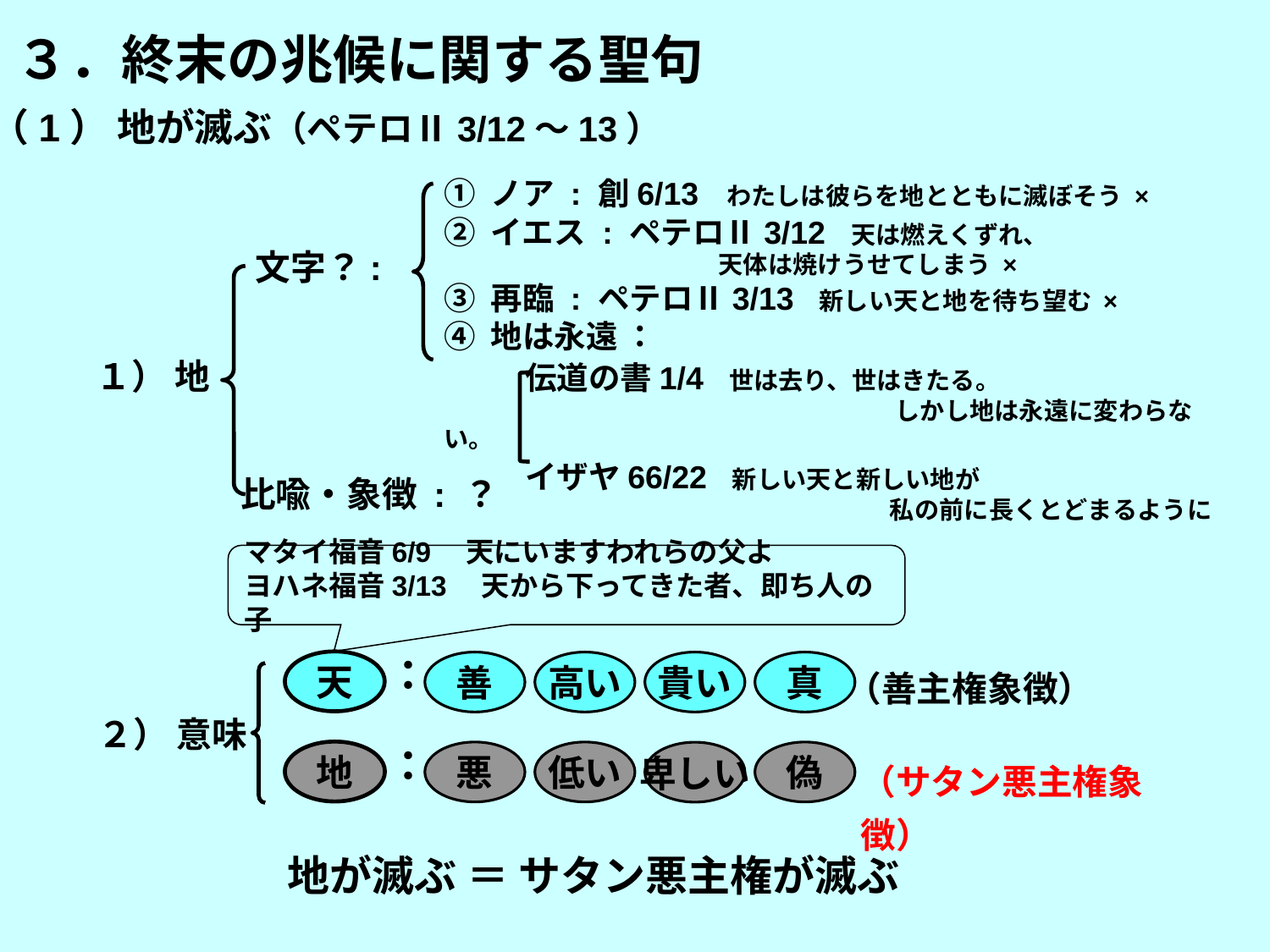

３．終末の兆候に関する聖句
（1） 地が滅ぶ（ペテロⅡ3/12～13）
① ノア : 創6/13  わたしは彼らを地とともに滅ぼそう ×
② イエス : ペテロⅡ3/12  天は燃えくずれ、
                                               天体は焼けうせてしまう ×
③ 再臨 : ペテロⅡ3/13  新しい天と地を待ち望む ×
④ 地は永遠 ：
         伝道の書1/4  世は去り、世はきたる。
　　　　　　　　　　　　　　　　　　 しかし地は永遠に変わらない。
         イザヤ66/22  新しい天と新しい地が
　　　　　　　　　　　　　　　　　　私の前に長くとどまるように

文字？:

１） 地

比喩・象徴 : ？
マタイ福音6/9　天にいますわれらの父よ
ヨハネ福音3/13　天から下ってきた者、即ち人の子
：
（善主権象徴）
天
善
高い
貴い
真

２） 意味
：
地
悪
低い
偽
卑しい
（サタン悪主権象徴）
地が滅ぶ ＝ サタン悪主権が滅ぶ